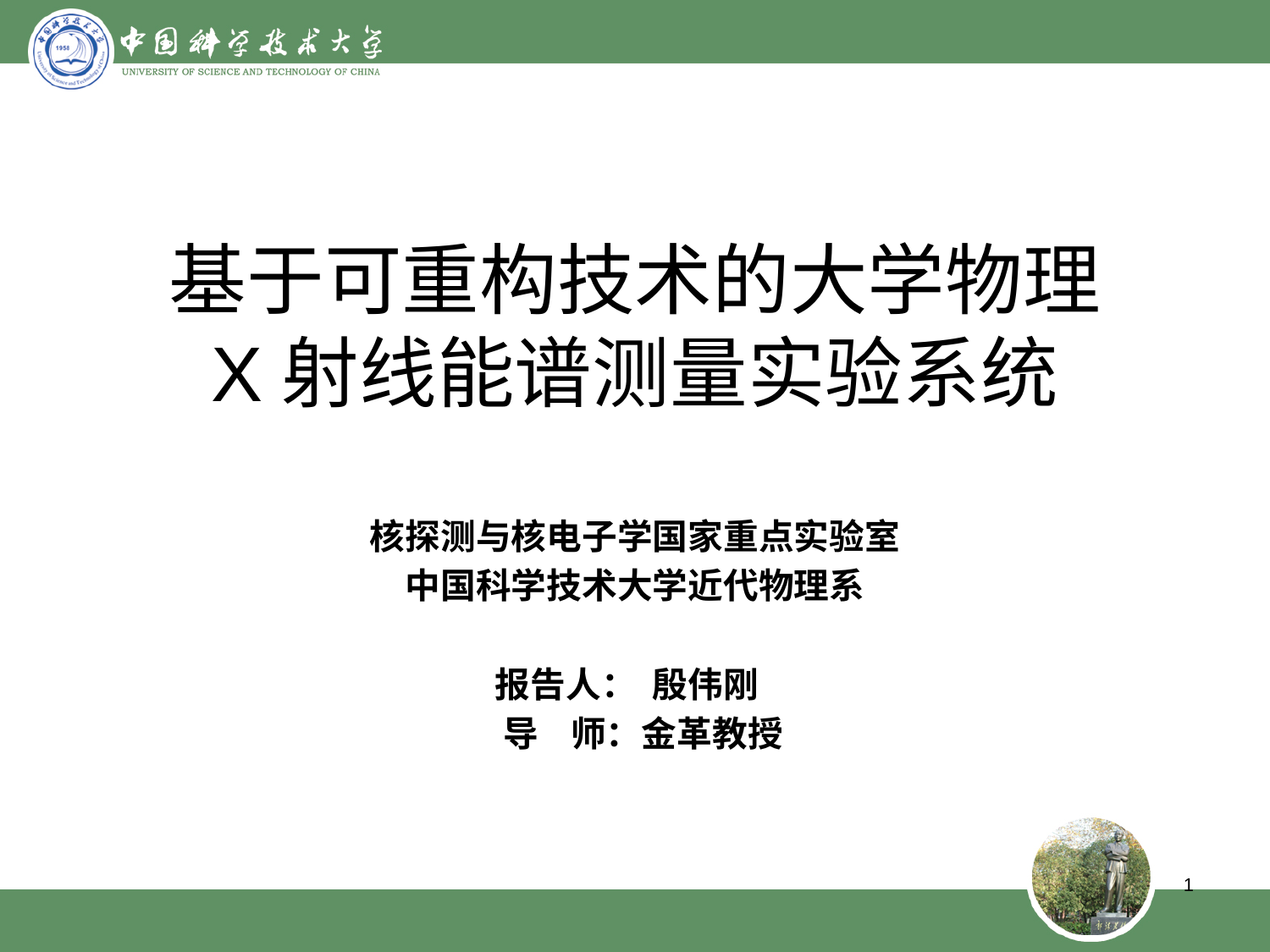

# 基于可重构技术的大学物理 X射线能谱测量实验系统
核探测与核电子学国家重点实验室
中国科学技术大学近代物理系

报告人：  殷伟刚
 导    师：金革教授
1